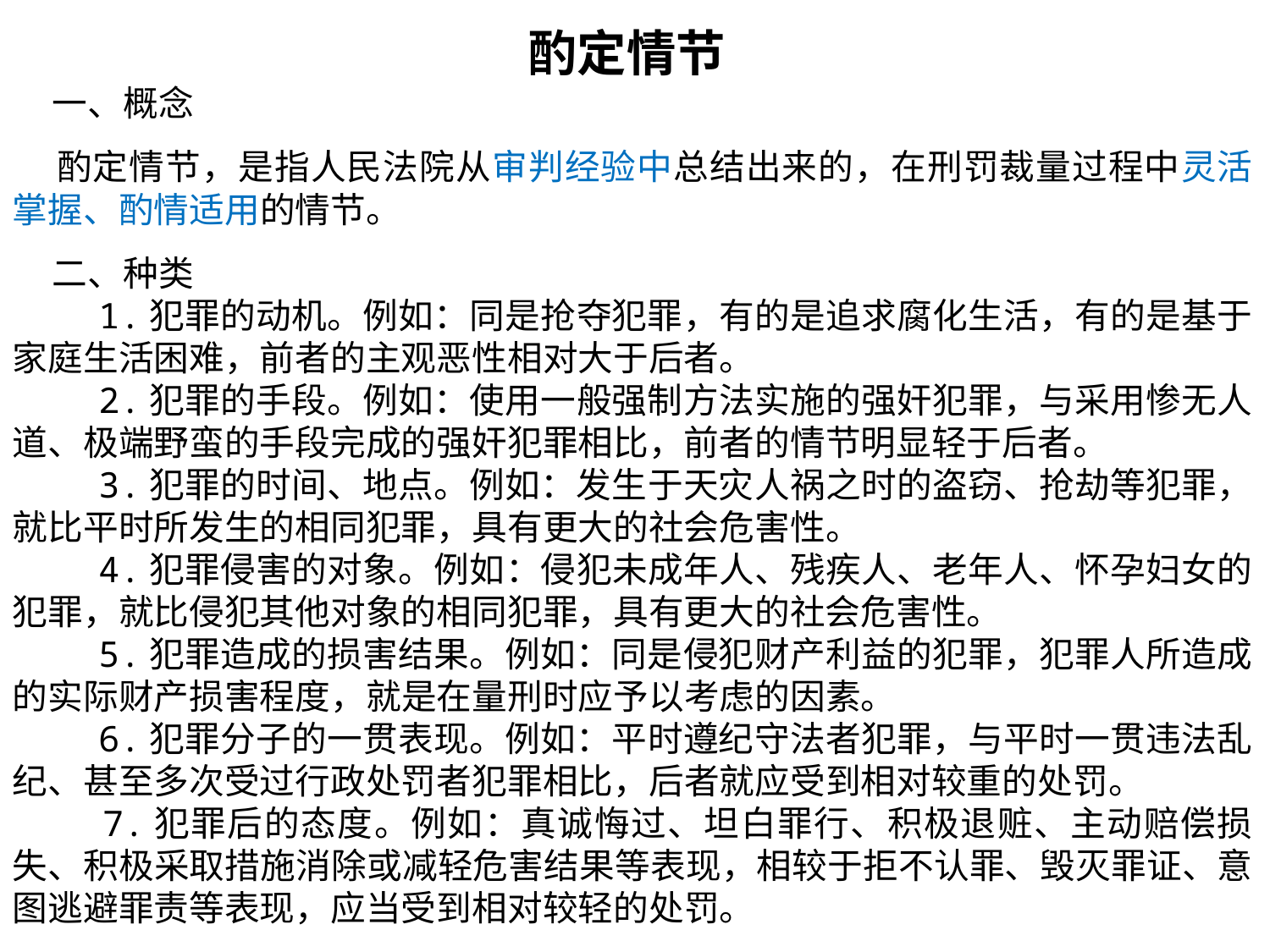

酌定情节
    一、概念

    酌定情节，是指人民法院从审判经验中总结出来的，在刑罚裁量过程中灵活掌握、酌情适用的情节。

    二、种类
    1.犯罪的动机。例如：同是抢夺犯罪，有的是追求腐化生活，有的是基于家庭生活困难，前者的主观恶性相对大于后者。
    2.犯罪的手段。例如：使用一般强制方法实施的强奸犯罪，与采用惨无人道、极端野蛮的手段完成的强奸犯罪相比，前者的情节明显轻于后者。
    3.犯罪的时间、地点。例如：发生于天灾人祸之时的盗窃、抢劫等犯罪，就比平时所发生的相同犯罪，具有更大的社会危害性。
    4.犯罪侵害的对象。例如：侵犯未成年人、残疾人、老年人、怀孕妇女的犯罪，就比侵犯其他对象的相同犯罪，具有更大的社会危害性。
    5.犯罪造成的损害结果。例如：同是侵犯财产利益的犯罪，犯罪人所造成的实际财产损害程度，就是在量刑时应予以考虑的因素。
    6.犯罪分子的一贯表现。例如：平时遵纪守法者犯罪，与平时一贯违法乱纪、甚至多次受过行政处罚者犯罪相比，后者就应受到相对较重的处罚。
    7.犯罪后的态度。例如：真诚悔过、坦白罪行、积极退赃、主动赔偿损失、积极采取措施消除或减轻危害结果等表现，相较于拒不认罪、毁灭罪证、意图逃避罪责等表现，应当受到相对较轻的处罚。